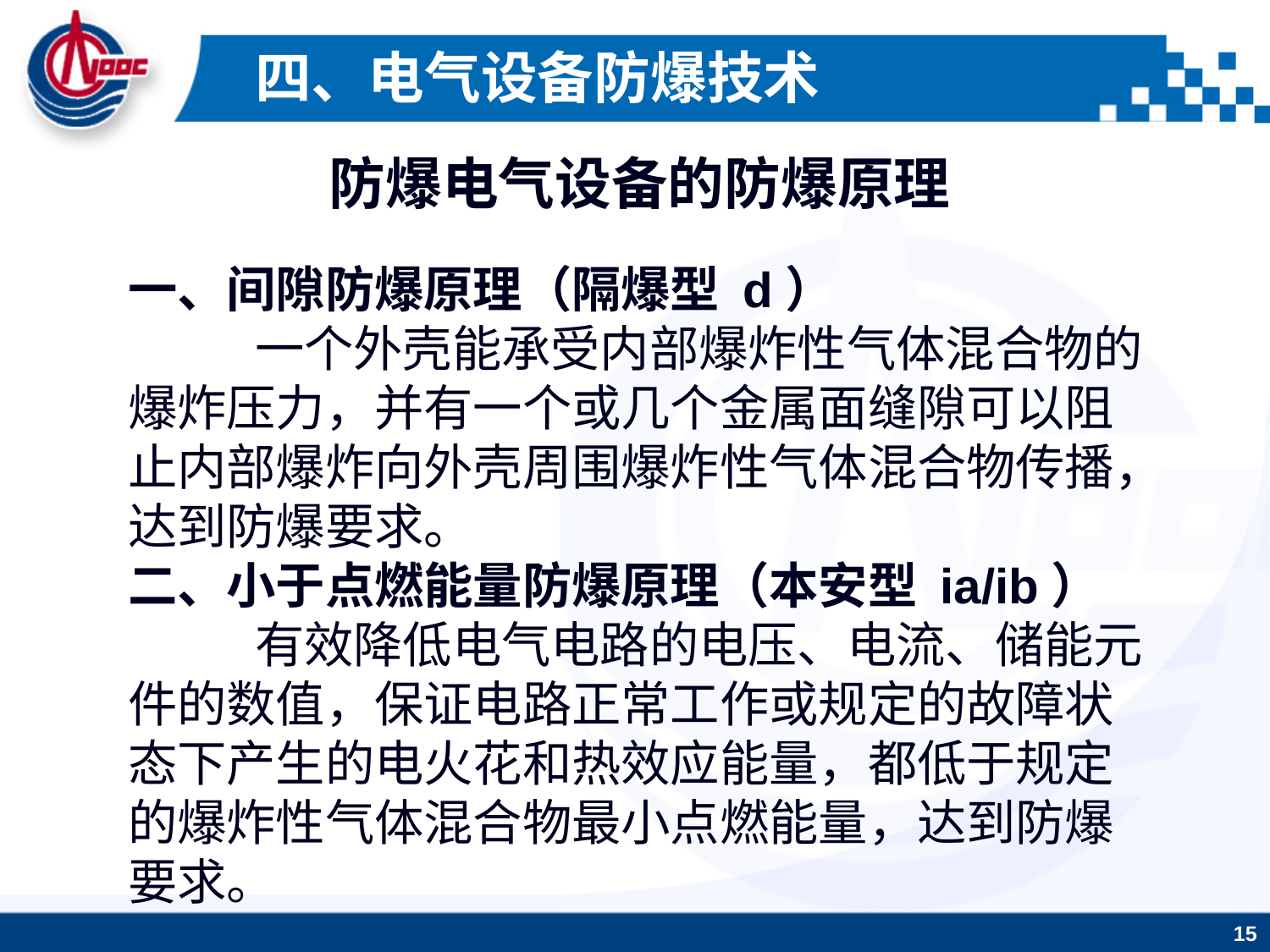

四、电气设备防爆技术
防爆电气设备的防爆原理

一、间隙防爆原理（隔爆型 d）
	一个外壳能承受内部爆炸性气体混合物的爆炸压力，并有一个或几个金属面缝隙可以阻止内部爆炸向外壳周围爆炸性气体混合物传播，达到防爆要求。
二、小于点燃能量防爆原理（本安型 ia/ib）
	有效降低电气电路的电压、电流、储能元件的数值，保证电路正常工作或规定的故障状态下产生的电火花和热效应能量，都低于规定的爆炸性气体混合物最小点燃能量，达到防爆要求。